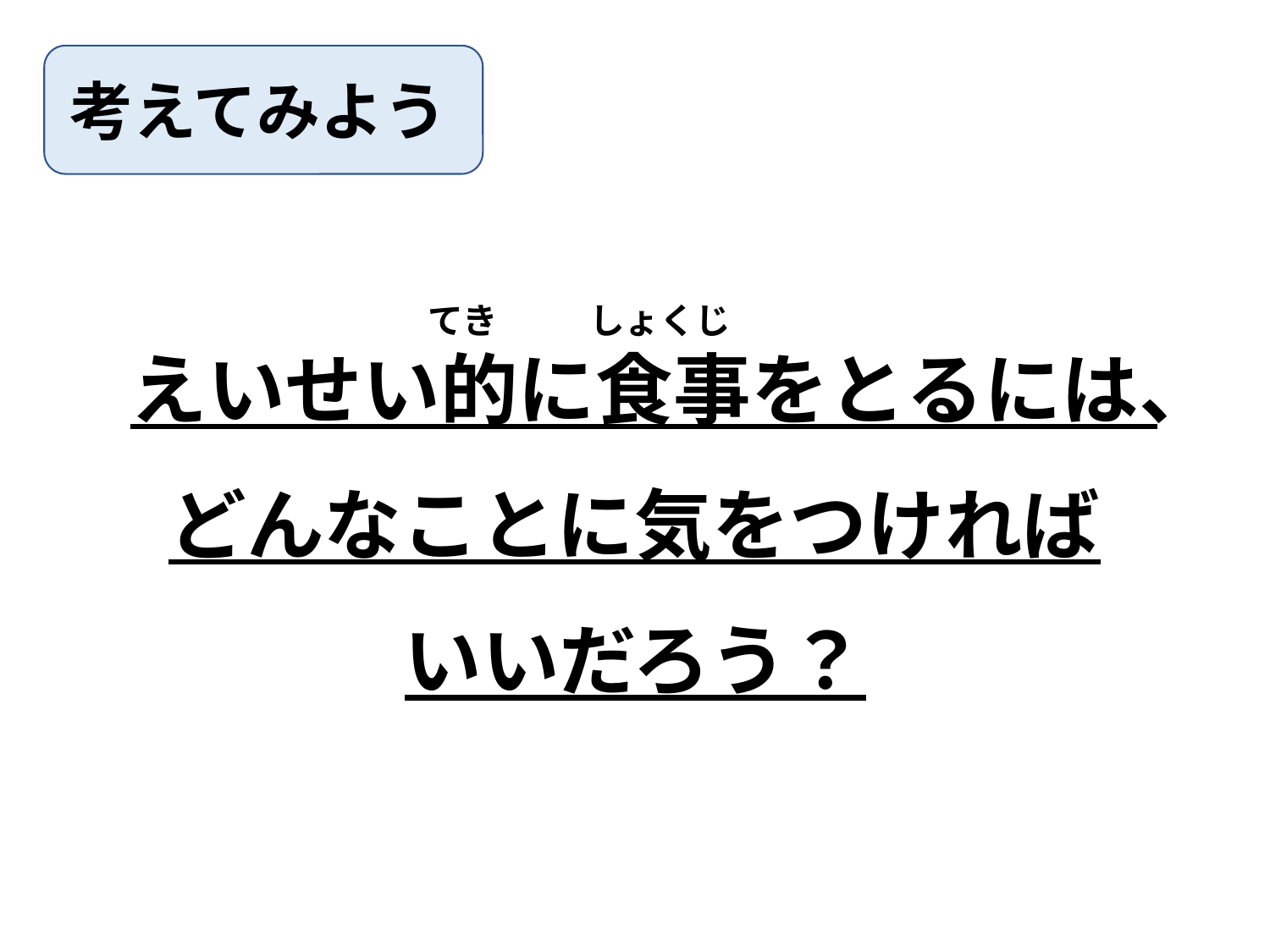

考えてみよう
　   　　　　　　　てき　       しょくじ
えいせい的に食事をとるには、

どんなことに気をつければ

いいだろう？